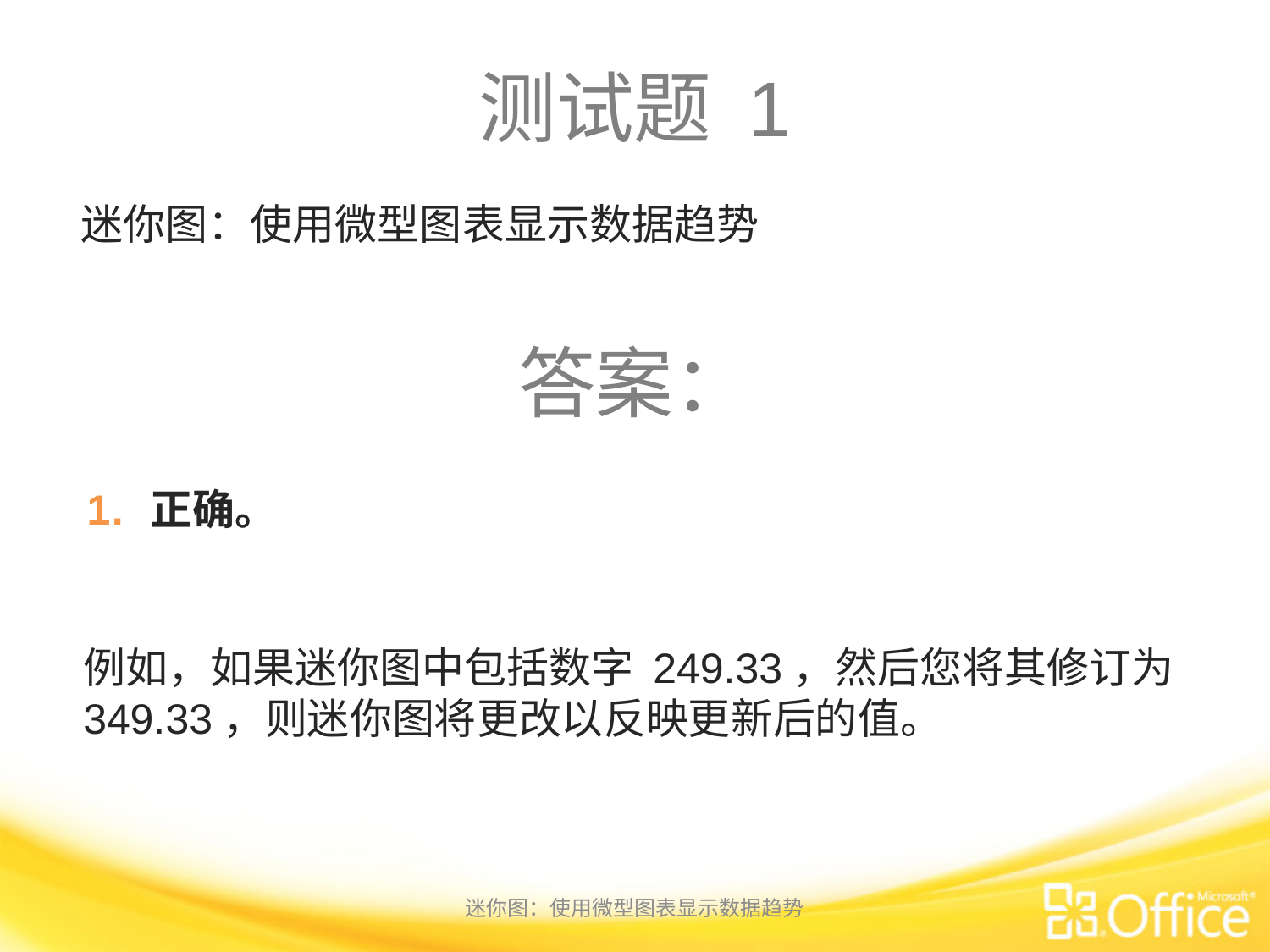

# 测试题 1
迷你图：使用微型图表显示数据趋势
答案：
正确。
例如，如果迷你图中包括数字 249.33，然后您将其修订为 349.33，则迷你图将更改以反映更新后的值。
迷你图：使用微型图表显示数据趋势